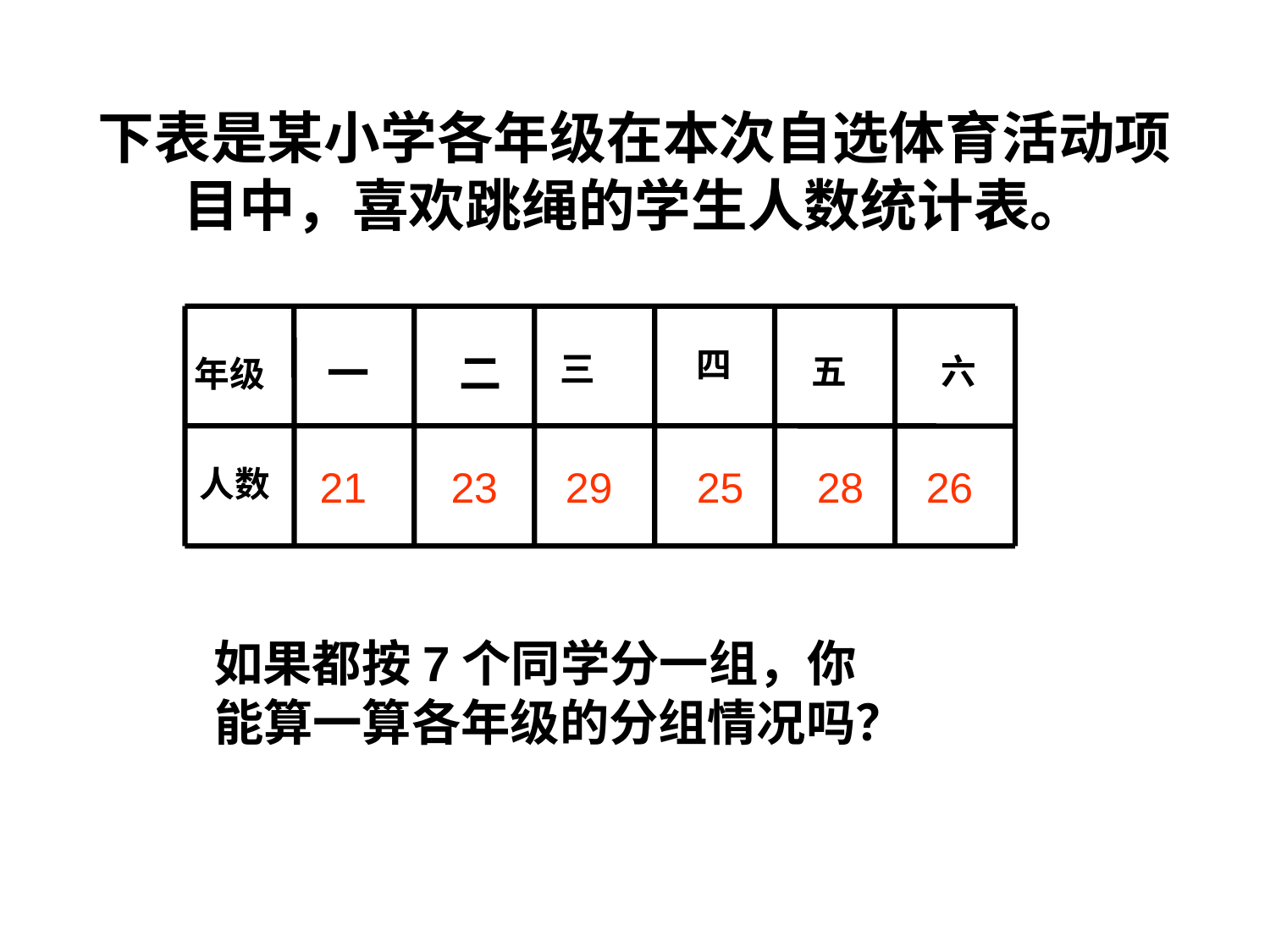

下表是某小学各年级在本次自选体育活动项目中，喜欢跳绳的学生人数统计表。

四
一
二
三
五
六
年级

21
23
29
25
28
26
人数

如果都按7个同学分一组，你能算一算各年级的分组情况吗？